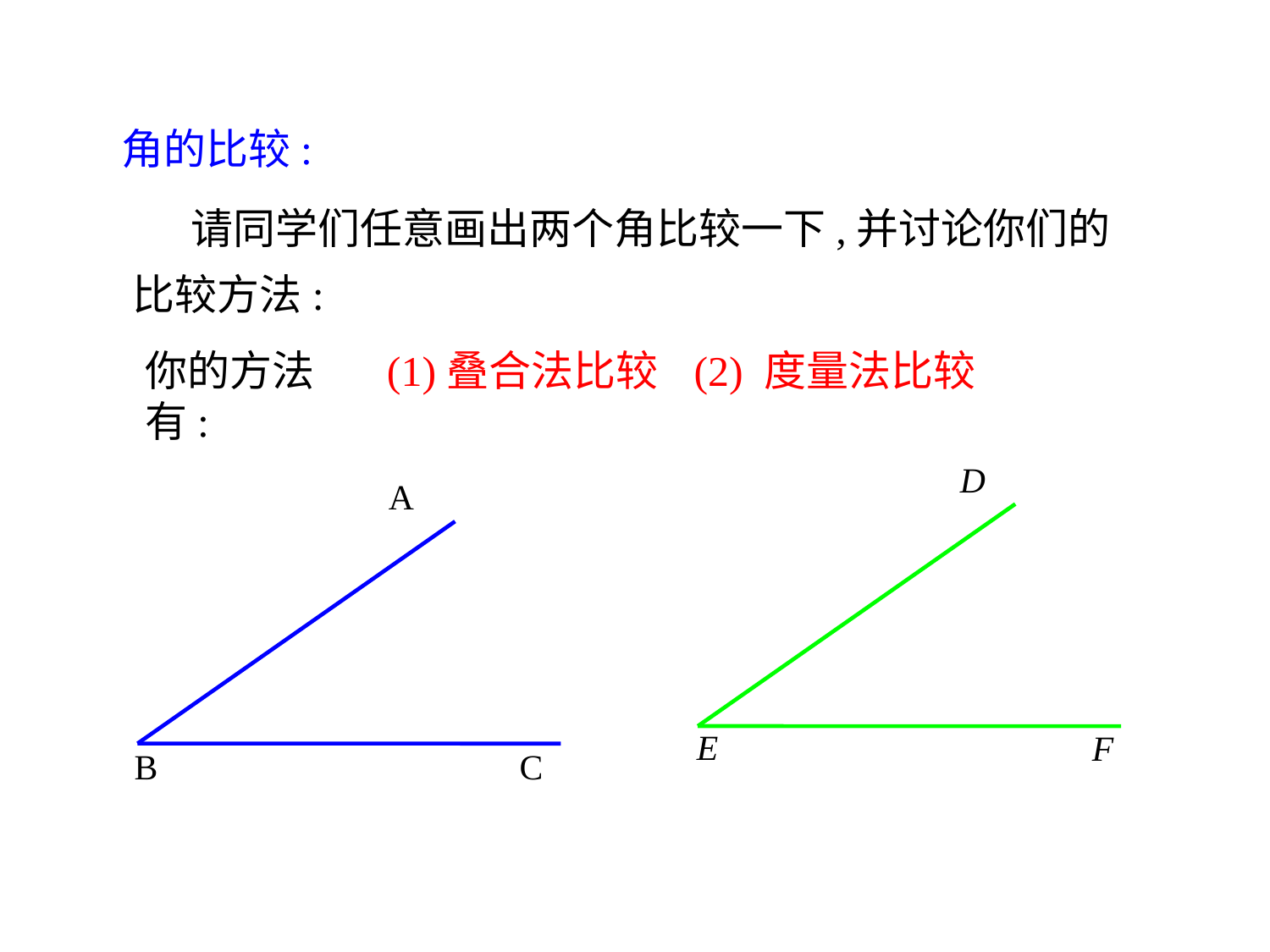

角的比较:
     请同学们任意画出两个角比较一下,并讨论你们的比较方法:
(1)叠合法比较
(2) 度量法比较
你的方法有:
D

E
F

A

B
C